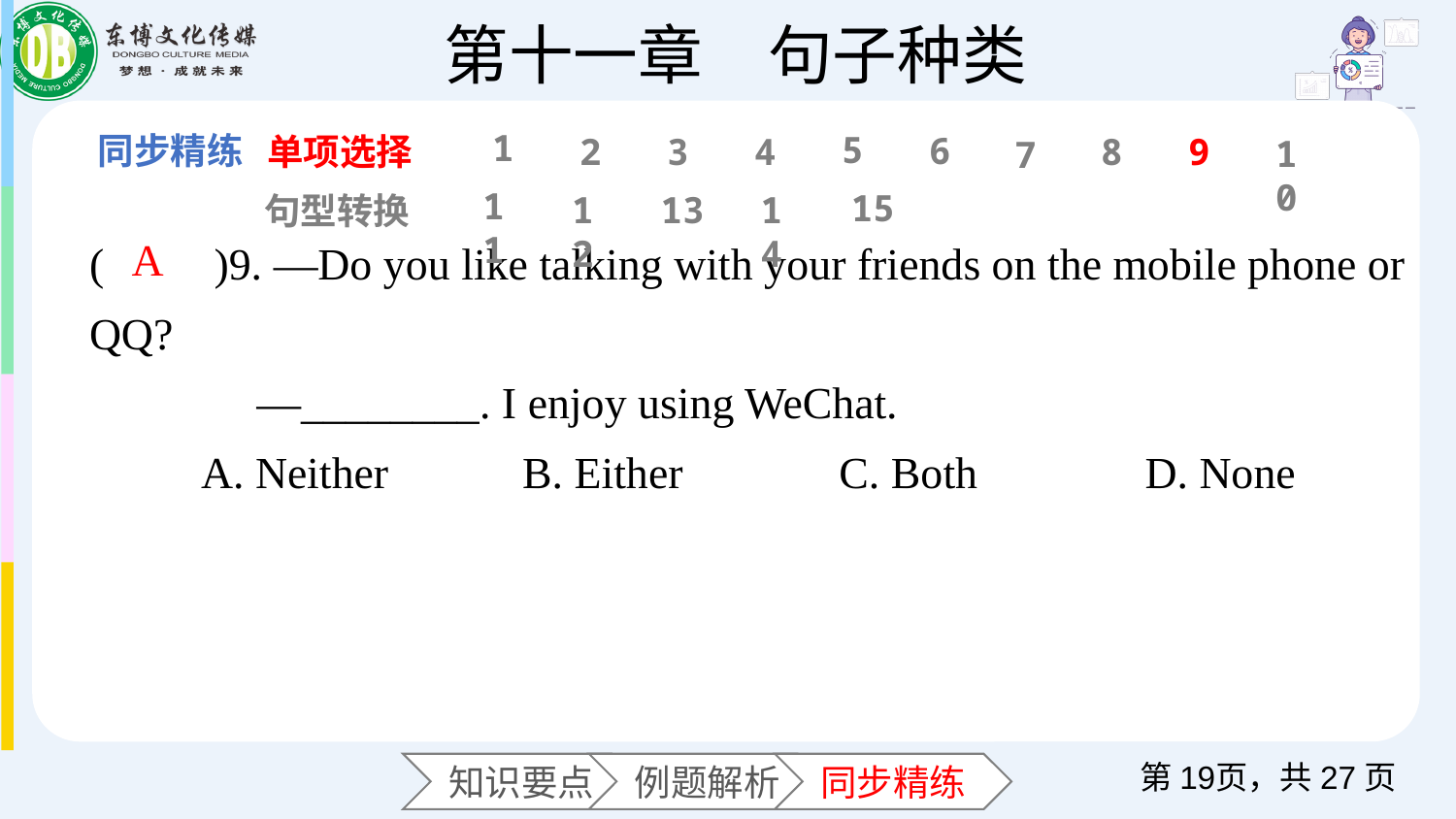

1
5
6
单项选择
2
3
4
8
9
10
7
11
15
12
13
14
句型转换
(　　)9. —Do you like talking with your friends on the mobile phone or QQ?
               —________. I enjoy using WeChat.
          A. Neither            B. Either              C. Both               D. None
A